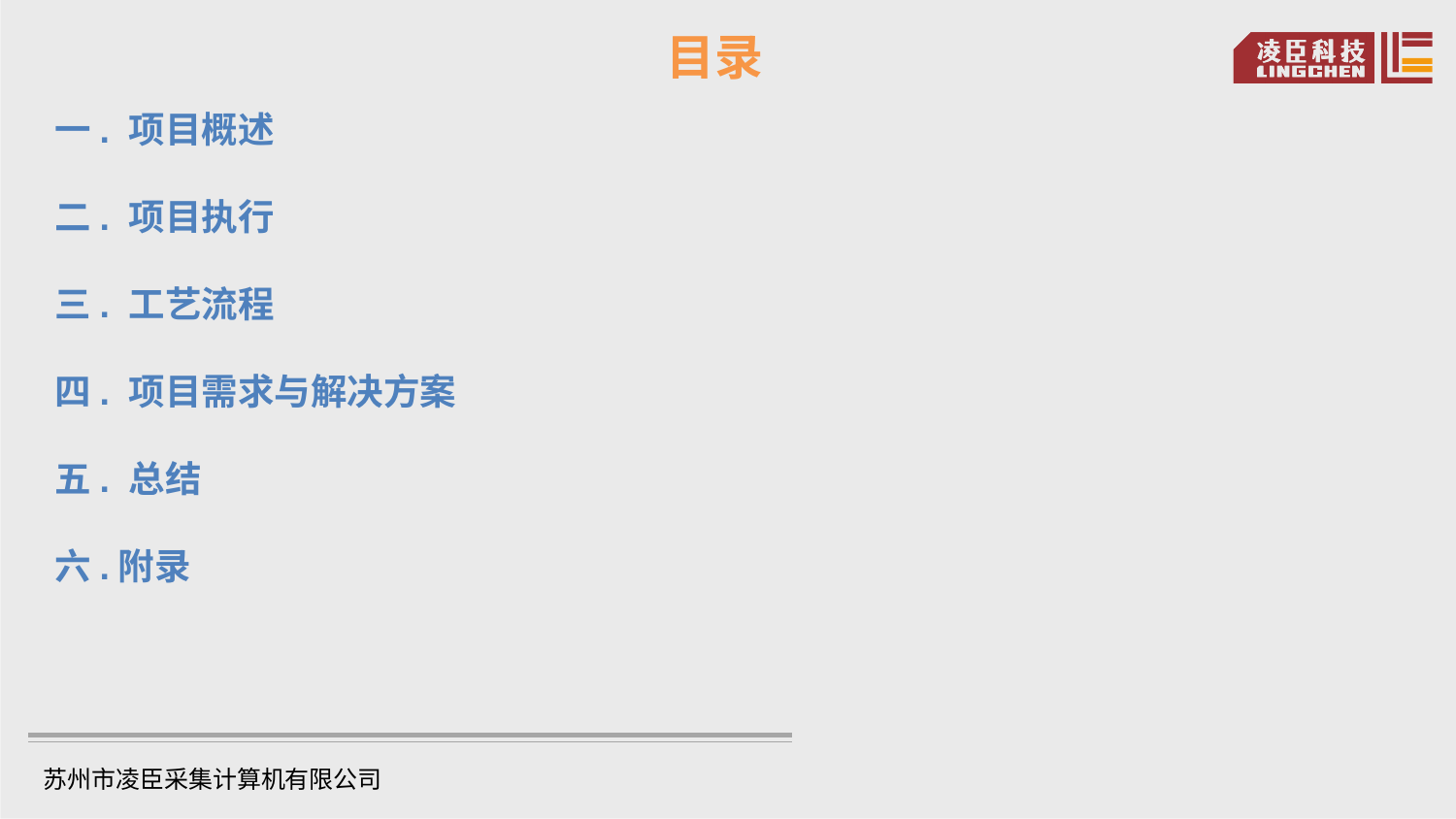

目录
一. 项目概述

二. 项目执行

三. 工艺流程
四. 项目需求与解决方案
五. 总结
六.附录